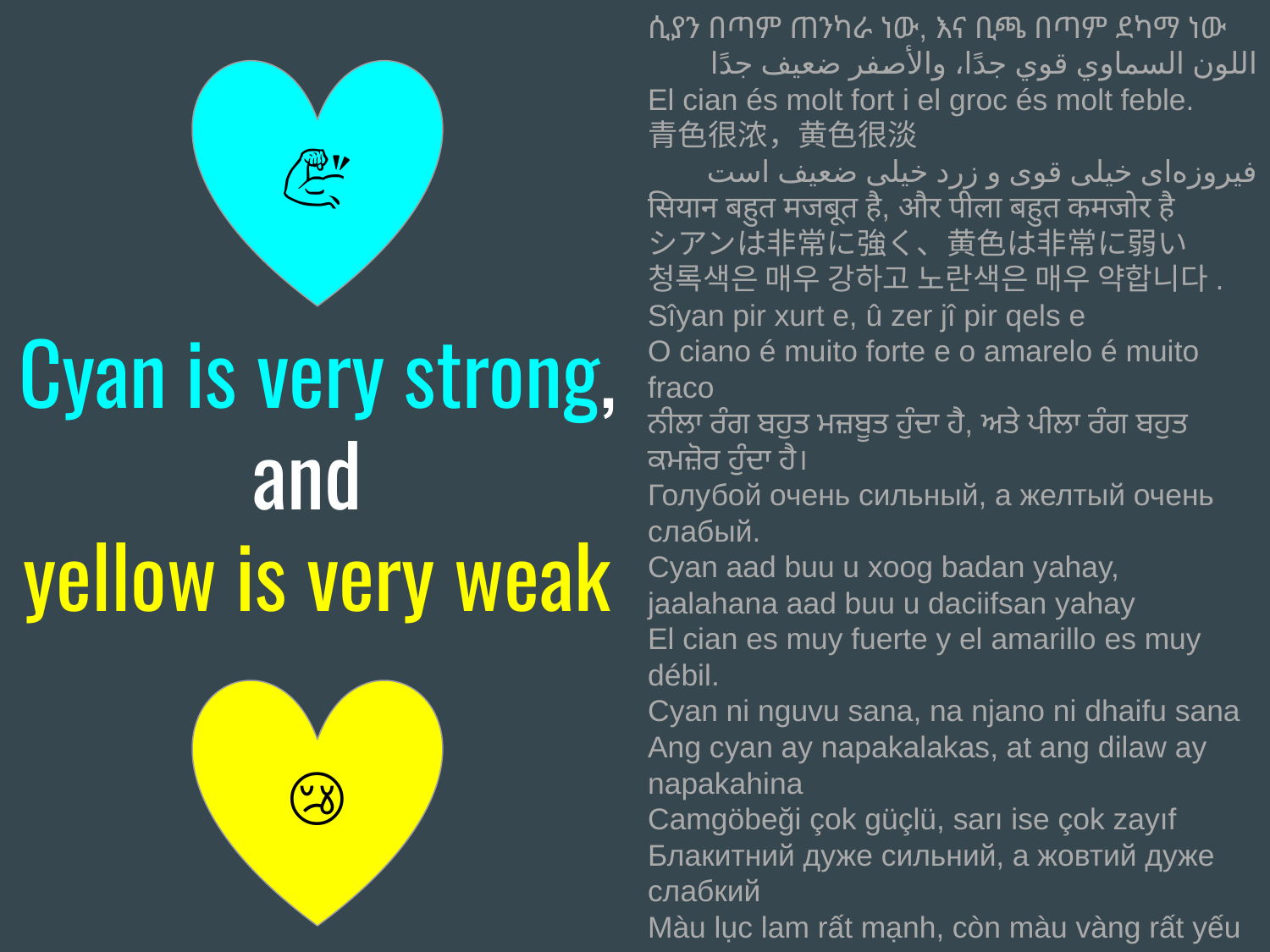

Cyan is very strong, and
yellow is very weak
ሲያን በጣም ጠንካራ ነው, እና ቢጫ በጣም ደካማ ነው
اللون السماوي قوي جدًا، والأصفر ضعيف جدًا
El cian és molt fort i el groc és molt feble.
青色很浓，黄色很淡
فیروزه‌ای خیلی قوی و زرد خیلی ضعیف است
सियान बहुत मजबूत है, और पीला बहुत कमजोर है
シアンは非常に強く、黄色は非常に弱い
청록색은 매우 강하고 노란색은 매우 약합니다.
Sîyan pir xurt e, û zer jî pir qels e
O ciano é muito forte e o amarelo é muito fraco
ਨੀਲਾ ਰੰਗ ਬਹੁਤ ਮਜ਼ਬੂਤ ​​ਹੁੰਦਾ ਹੈ, ਅਤੇ ਪੀਲਾ ਰੰਗ ਬਹੁਤ ਕਮਜ਼ੋਰ ਹੁੰਦਾ ਹੈ।
Голубой очень сильный, а желтый очень слабый.
Cyan aad buu u xoog badan yahay, jaalahana aad buu u daciifsan yahay
El cian es muy fuerte y el amarillo es muy débil.
Cyan ni nguvu sana, na njano ni dhaifu sana
Ang cyan ay napakalakas, at ang dilaw ay napakahina
Camgöbeği çok güçlü, sarı ise çok zayıf
Блакитний дуже сильний, а жовтий дуже слабкий
Màu lục lam rất mạnh, còn màu vàng rất yếu
💪
😢